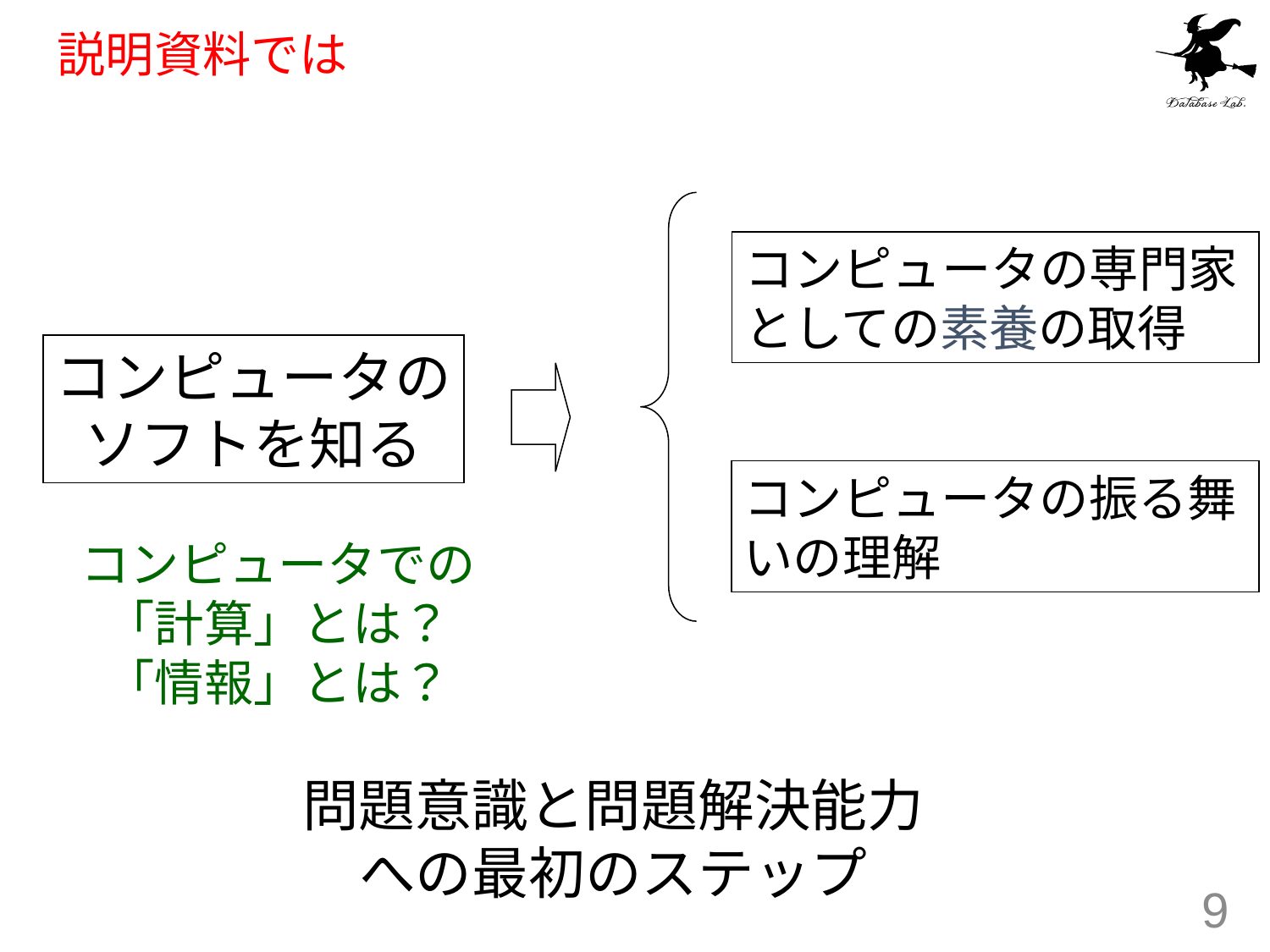

# 説明資料では

コンピュータの専門家
としての素養の取得
コンピュータの
ソフトを知る

コンピュータの振る舞いの理解
コンピュータでの
「計算」とは？
「情報」とは？
問題意識と問題解決能力
への最初のステップ
9